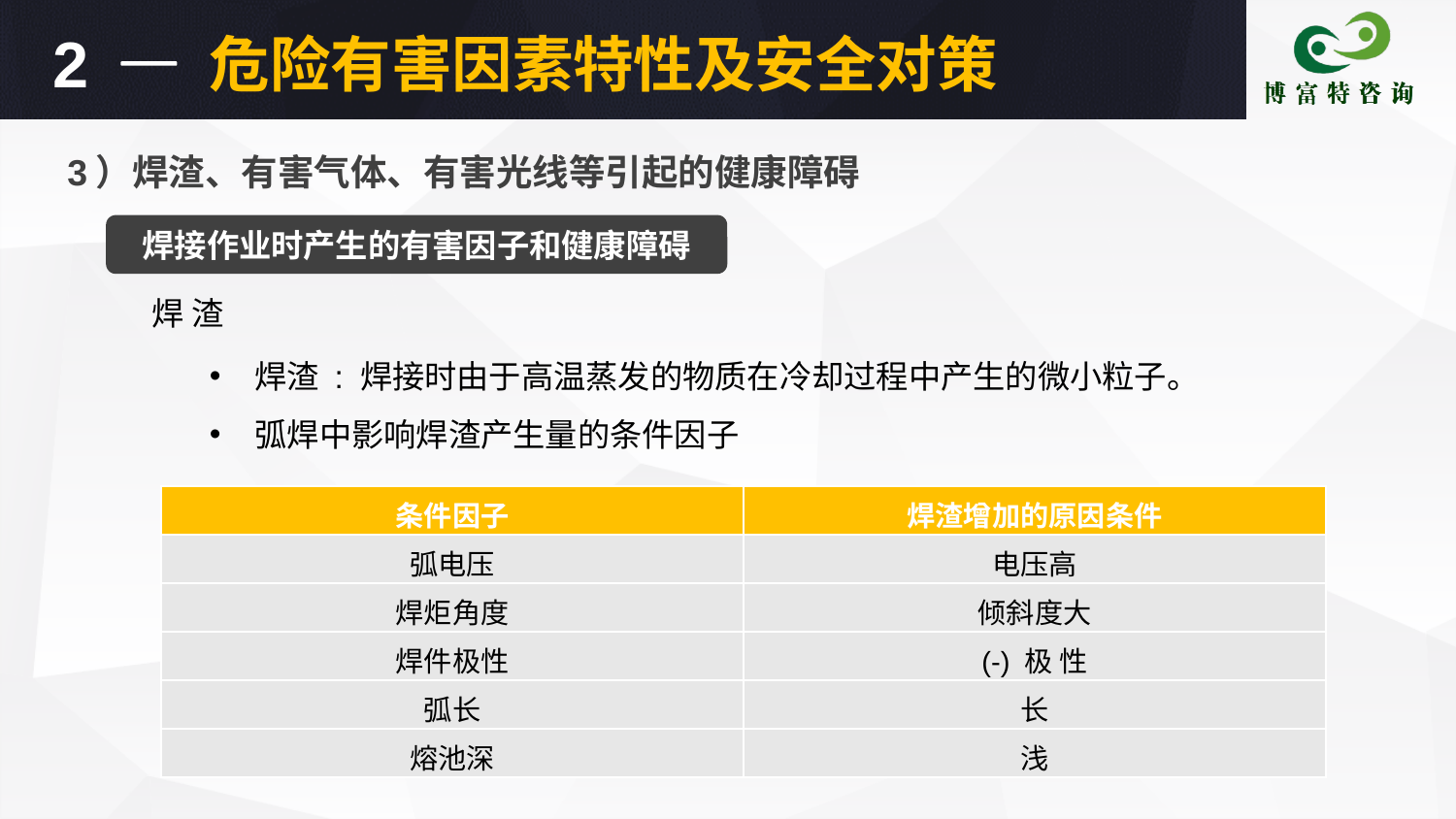

2
危险有害因素特性及安全对策

3）焊渣、有害气体、有害光线等引起的健康障碍
焊接作业时产生的有害因子和健康障碍
焊 渣
焊渣 : 焊接时由于高温蒸发的物质在冷却过程中产生的微小粒子。
弧焊中影响焊渣产生量的条件因子
| 条件因子 | 焊渣增加的原因条件 |
| --- | --- |
| 弧电压 | 电压高 |
| 焊炬角度 | 倾斜度大 |
| 焊件极性 | (-) 极 性 |
| 弧长 | 长 |
| 熔池深 | 浅 |